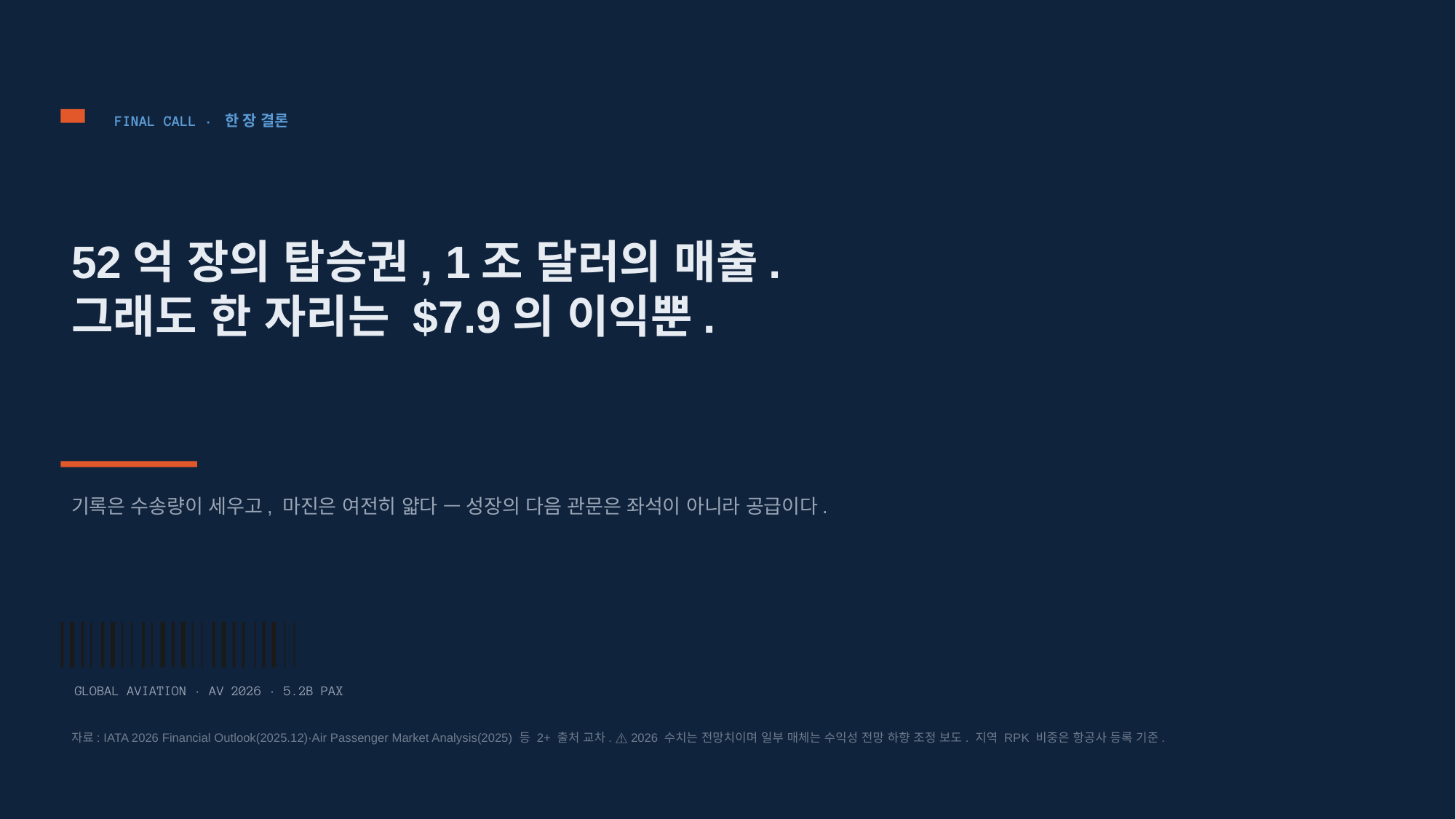

FINAL CALL · 한 장 결론

52억 장의 탑승권, 1조 달러의 매출.
그래도 한 자리는 $7.9의 이익뿐.

기록은 수송량이 세우고, 마진은 여전히 얇다 — 성장의 다음 관문은 좌석이 아니라 공급이다.

GLOBAL AVIATION · AV 2026 · 5.2B PAX
자료: IATA 2026 Financial Outlook(2025.12)·Air Passenger Market Analysis(2025) 등 2+ 출처 교차. ⚠ 2026 수치는 전망치이며 일부 매체는 수익성 전망 하향 조정 보도. 지역 RPK 비중은 항공사 등록 기준.